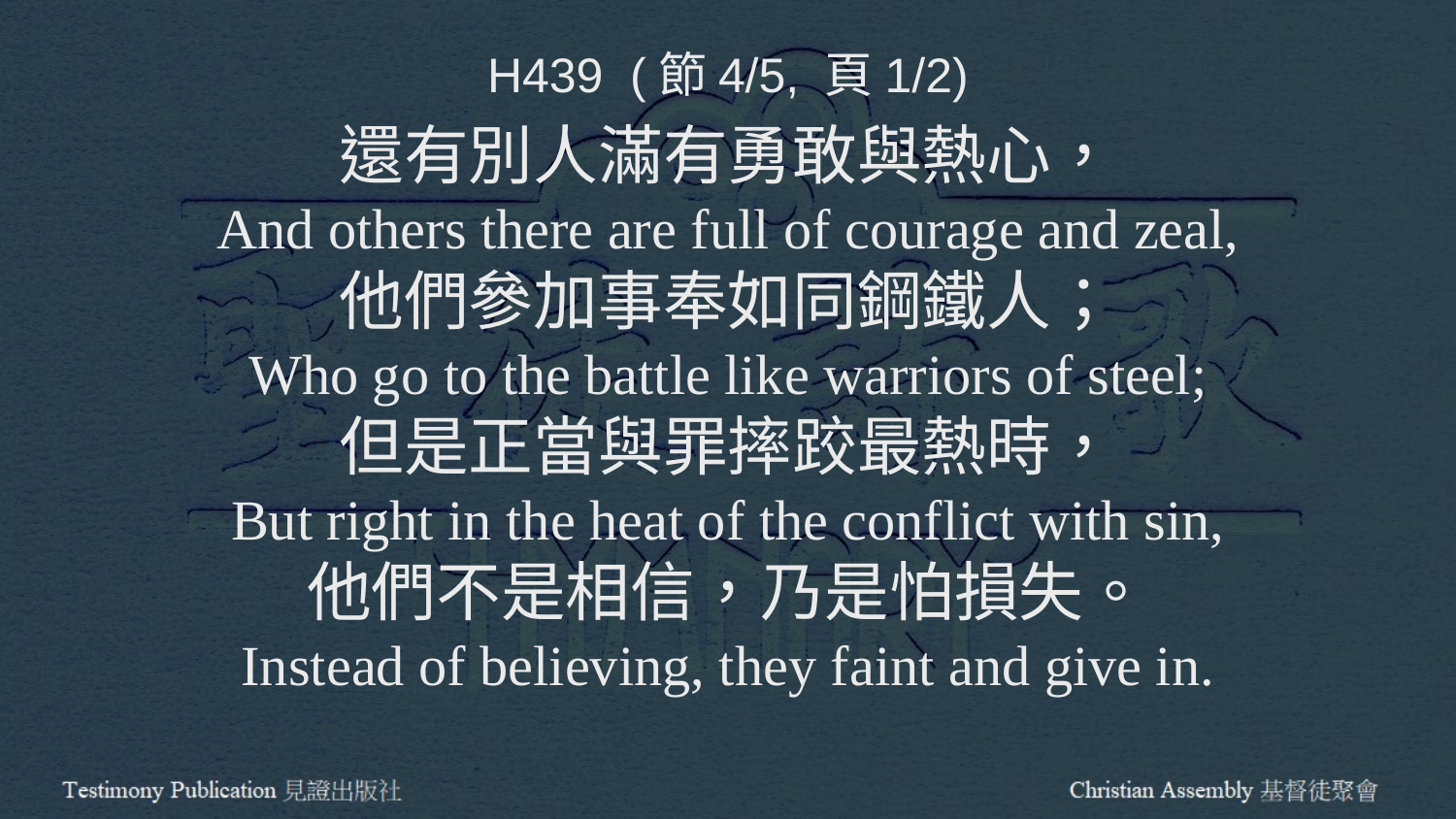

H439  (節4/5, 頁1/2)
還有別人滿有勇敢與熱心，
And others there are full of courage and zeal,
他們參加事奉如同鋼鐵人；
Who go to the battle like warriors of steel;
但是正當與罪摔跤最熱時，
But right in the heat of the conflict with sin,
他們不是相信，乃是怕損失。
Instead of believing, they faint and give in.